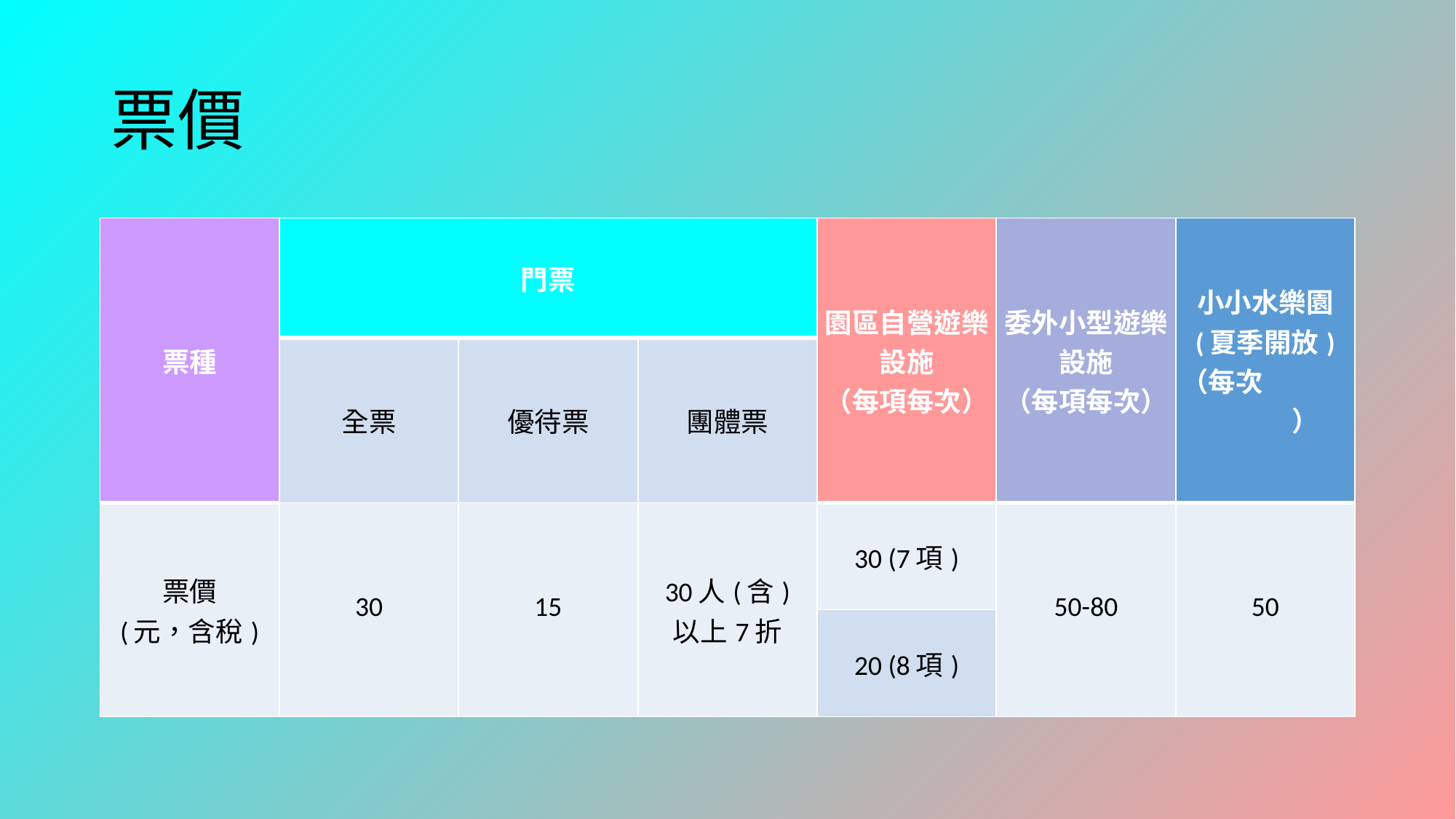

# 票價
| 票種 | 門票 |  |  | 園區自營遊樂設施 （每項每次） | 委外小型遊樂設施 （每項每次） | 小小水樂園 (夏季開放) （每次 ） |
| --- | --- | --- | --- | --- | --- | --- |
|  | 全票 | 優待票 | 團體票 |  |  |  |
| 票價 (元，含稅) | 30 | 15 | 30人(含) 以上7折 | 30 (7項) | 50-80 | 50 |
|  |  |  |  | 20 (8項) |  |  |